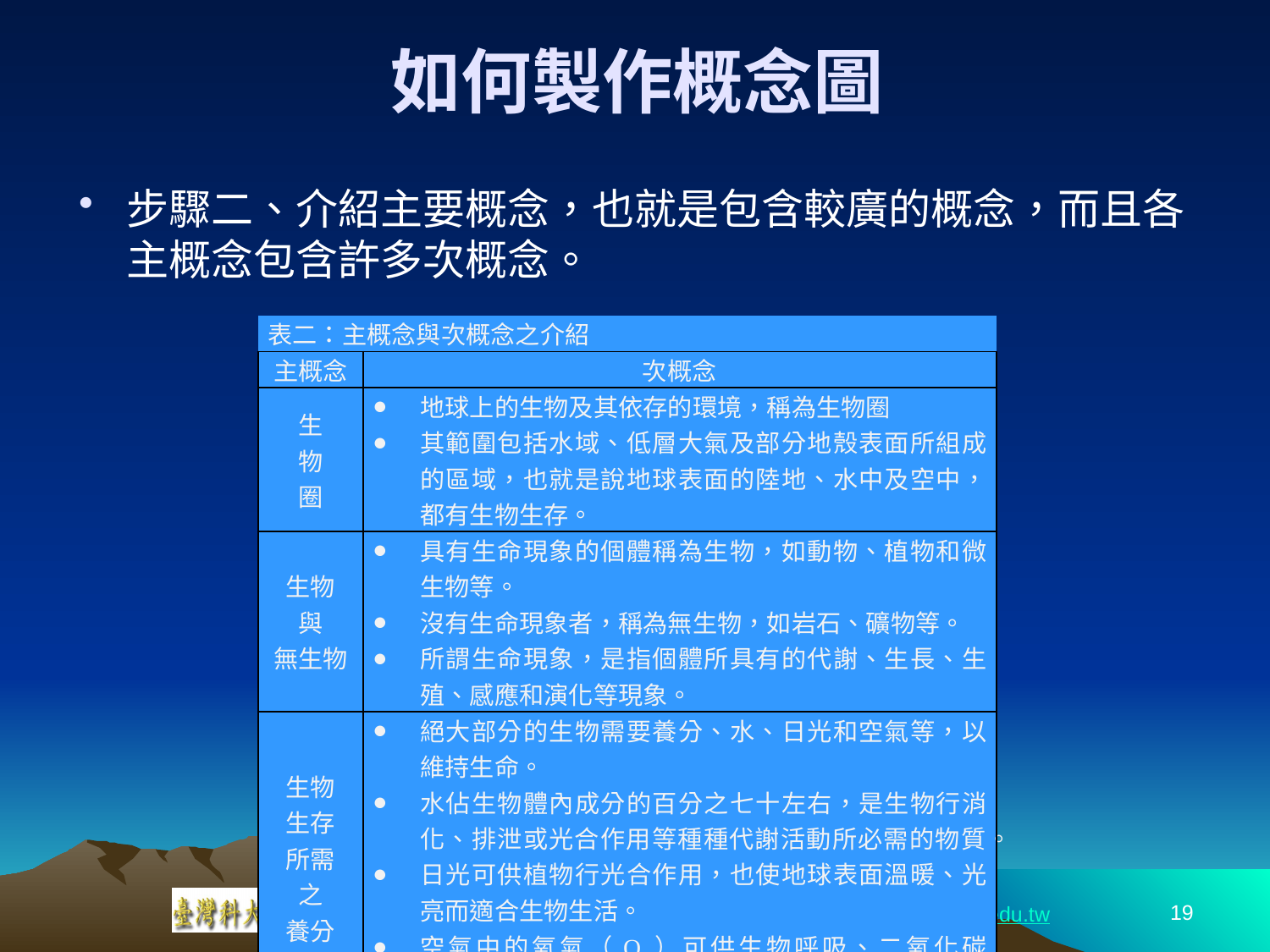

# 如何製作概念圖
步驟二、介紹主要概念，也就是包含較廣的概念，而且各主概念包含許多次概念。

| 表二：主概念與次概念之介紹 |  |
| --- | --- |
| 主概念 | 次概念 |
| 生 物 圈 | 地球上的生物及其依存的環境，稱為生物圈 其範圍包括水域、低層大氣及部分地殼表面所組成的區域，也就是說地球表面的陸地、水中及空中，都有生物生存。 |
| 生物 與 無生物 | 具有生命現象的個體稱為生物，如動物、植物和微生物等。 沒有生命現象者，稱為無生物，如岩石、礦物等。 所謂生命現象，是指個體所具有的代謝、生長、生殖、感應和演化等現象。 |
| 生物 生存 所需 之 養分 | 絕大部分的生物需要養分、水、日光和空氣等，以維持生命。 水佔生物體內成分的百分之七十左右，是生物行消化、排泄或光合作用等種種代謝活動所必需的物質。 日光可供植物行光合作用，也使地球表面溫暖、光亮而適合生物生活。 空氣中的氧氣（O2）可供生物呼吸、二氧化碳（CO2）則供植物進行光合作用。 |
19